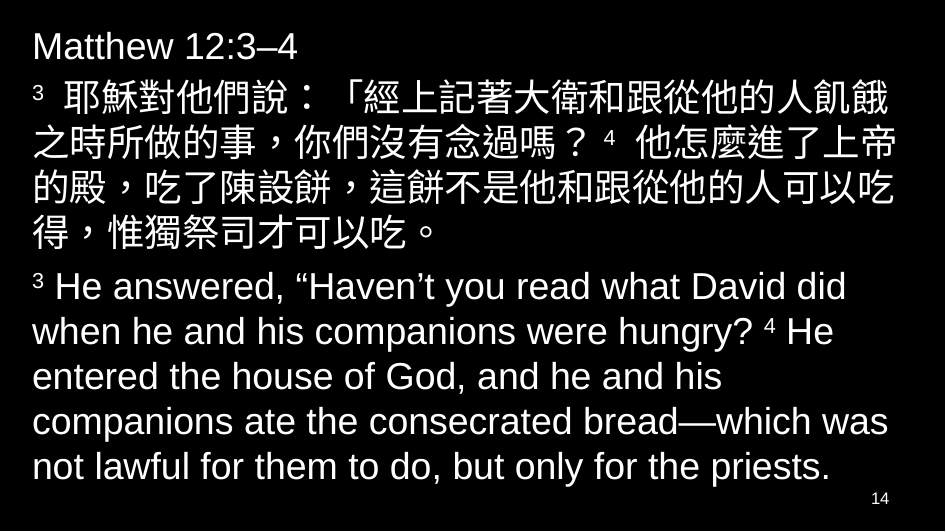

Matthew 12:3–4
3 耶穌對他們說：「經上記著大衛和跟從他的人飢餓之時所做的事，你們沒有念過嗎？4 他怎麼進了上帝的殿，吃了陳設餅，這餅不是他和跟從他的人可以吃得，惟獨祭司才可以吃。
3 He answered, “Haven’t you read what David did when he and his companions were hungry? 4 He entered the house of God, and he and his companions ate the consecrated bread—which was not lawful for them to do, but only for the priests.

14